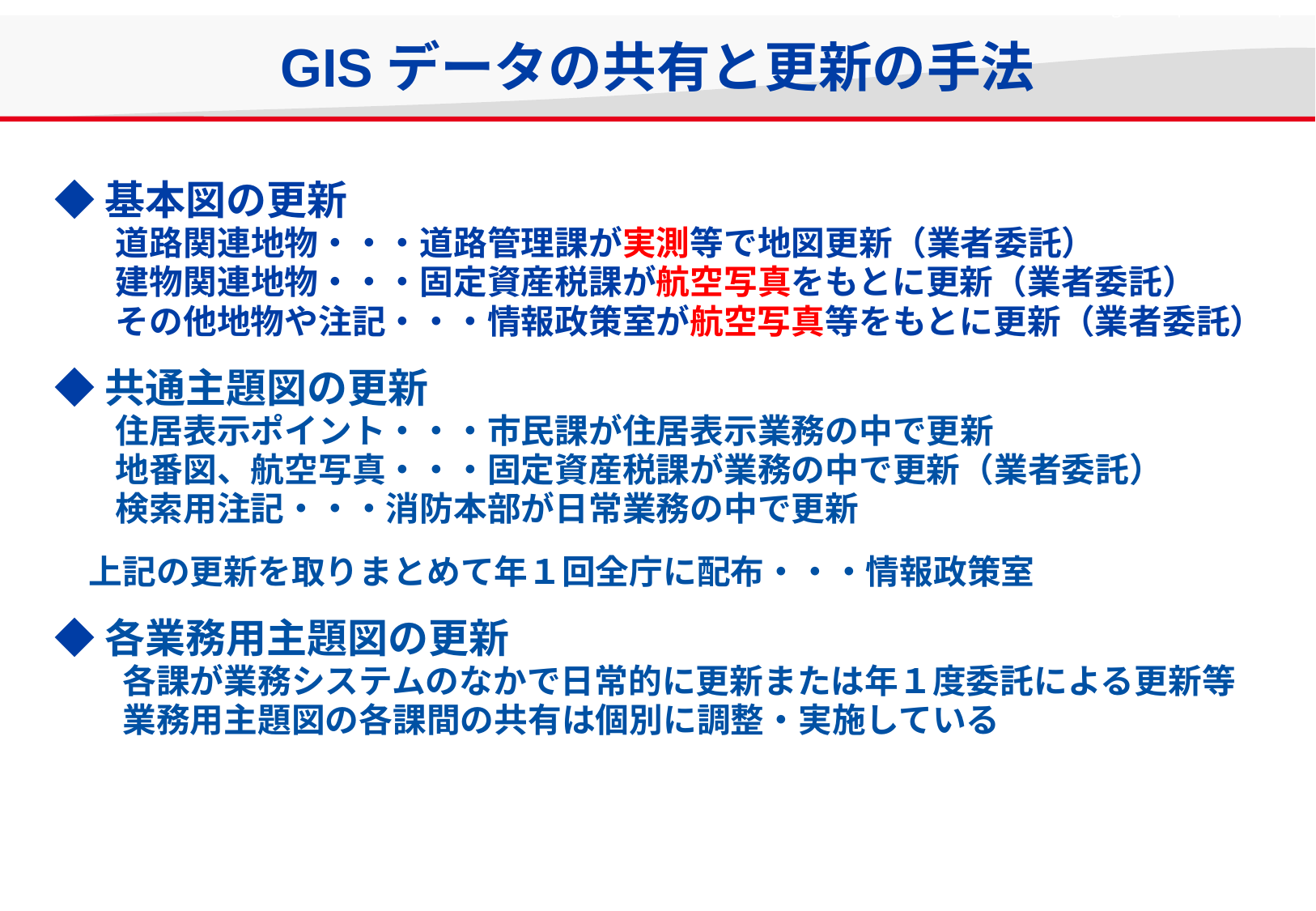

GISデータの共有と更新の手法
◆基本図の更新
道路関連地物・・・道路管理課が実測等で地図更新（業者委託）
建物関連地物・・・固定資産税課が航空写真をもとに更新（業者委託）
その他地物や注記・・・情報政策室が航空写真等をもとに更新（業者委託）

◆共通主題図の更新
住居表示ポイント・・・市民課が住居表示業務の中で更新
地番図、航空写真・・・固定資産税課が業務の中で更新（業者委託）
検索用注記・・・消防本部が日常業務の中で更新

　上記の更新を取りまとめて年１回全庁に配布・・・情報政策室

◆各業務用主題図の更新
　　各課が業務システムのなかで日常的に更新または年１度委託による更新等
　　業務用主題図の各課間の共有は個別に調整・実施している